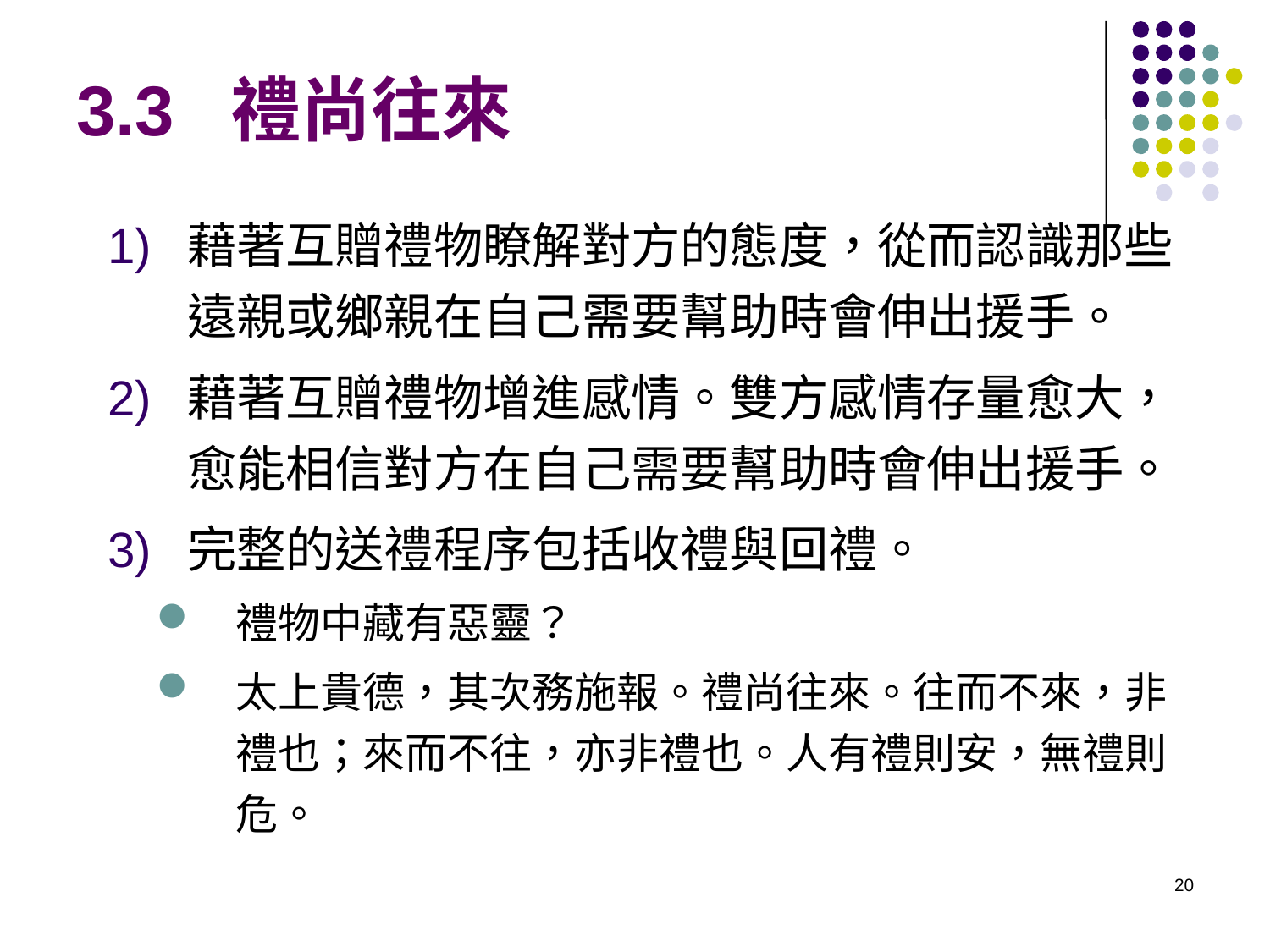

# 3.3  禮尚往來
藉著互贈禮物瞭解對方的態度，從而認識那些遠親或鄉親在自己需要幫助時會伸出援手。
藉著互贈禮物增進感情。雙方感情存量愈大，愈能相信對方在自己需要幫助時會伸出援手。
完整的送禮程序包括收禮與回禮。
禮物中藏有惡靈？
太上貴德，其次務施報。禮尚往來。往而不來，非禮也；來而不往，亦非禮也。人有禮則安，無禮則危。
20